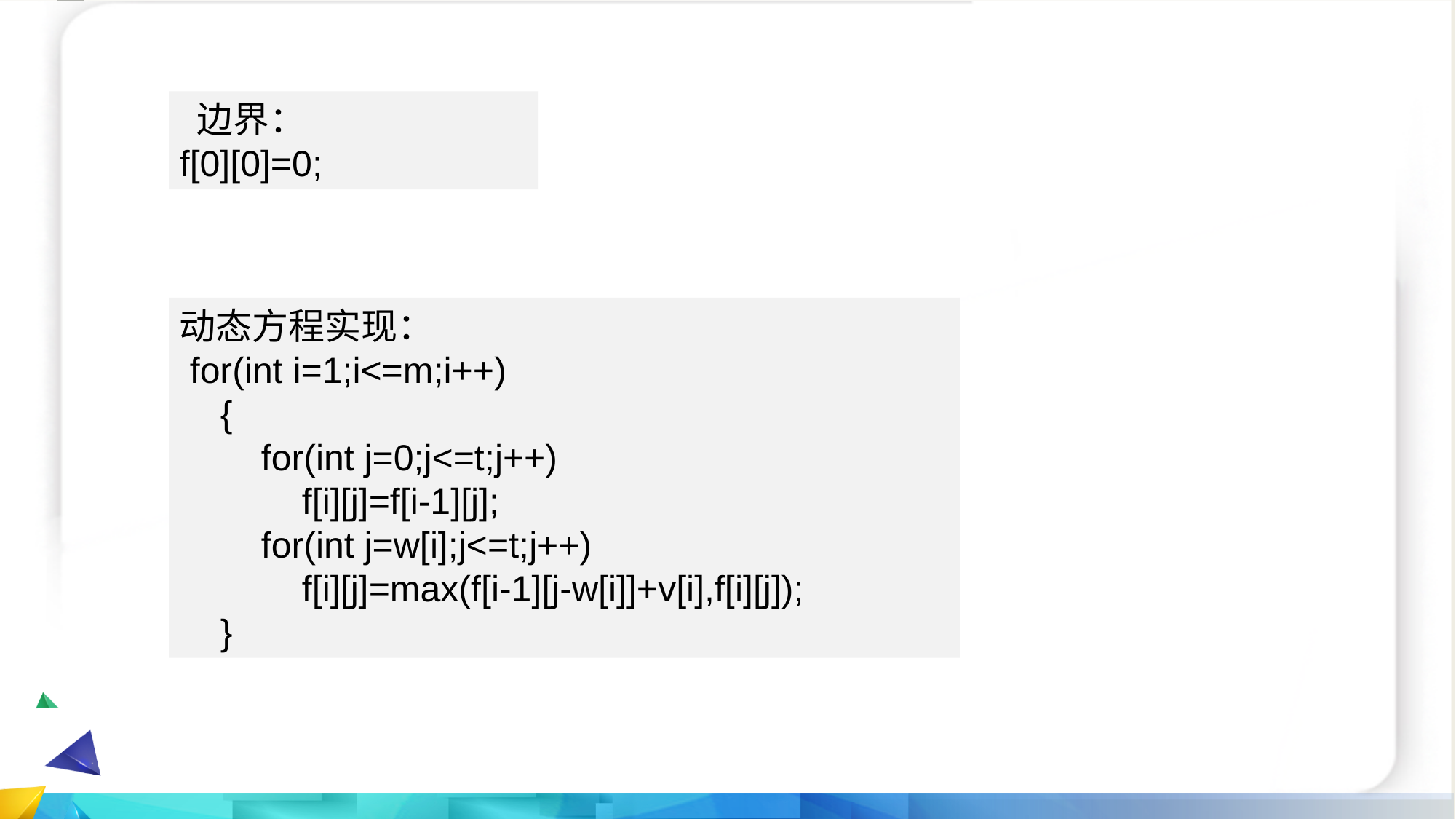

边界：
f[0][0]=0;
动态方程实现：
 for(int i=1;i<=m;i++)
    {
        for(int j=0;j<=t;j++)
            f[i][j]=f[i-1][j];
        for(int j=w[i];j<=t;j++)
            f[i][j]=max(f[i-1][j-w[i]]+v[i],f[i][j]);
    }